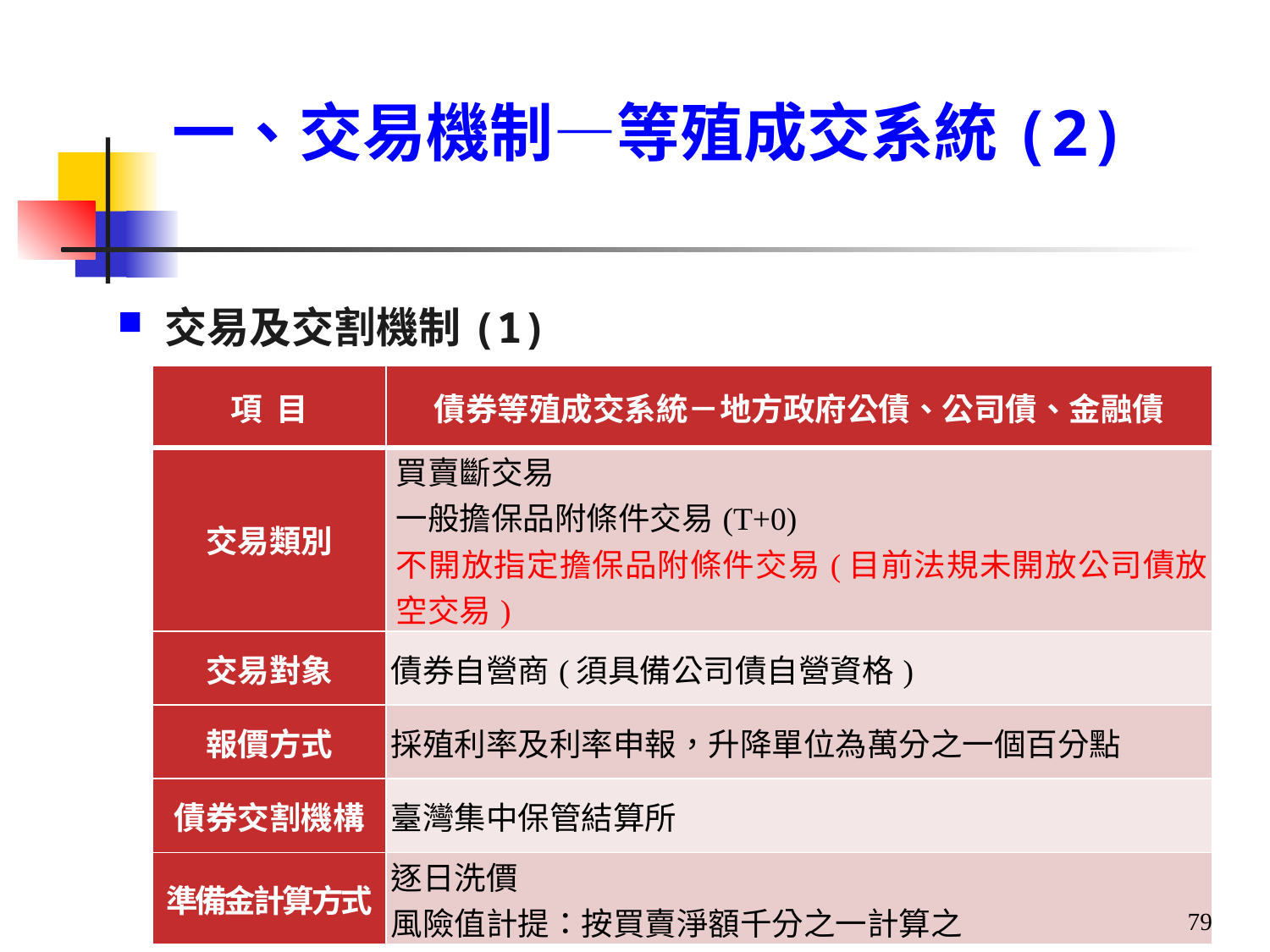

一、交易機制—等殖成交系統(2)
交易及交割機制(1)
| 項 目 | 債券等殖成交系統－地方政府公債、公司債、金融債 |
| --- | --- |
| 交易類別 | 買賣斷交易 一般擔保品附條件交易(T+0) 不開放指定擔保品附條件交易(目前法規未開放公司債放空交易) |
| 交易對象 | 債券自營商(須具備公司債自營資格) |
| 報價方式 | 採殖利率及利率申報，升降單位為萬分之一個百分點 |
| 債券交割機構 | 臺灣集中保管結算所 |
| 準備金計算方式 | 逐日洗價 風險值計提：按買賣淨額千分之一計算之 |
79